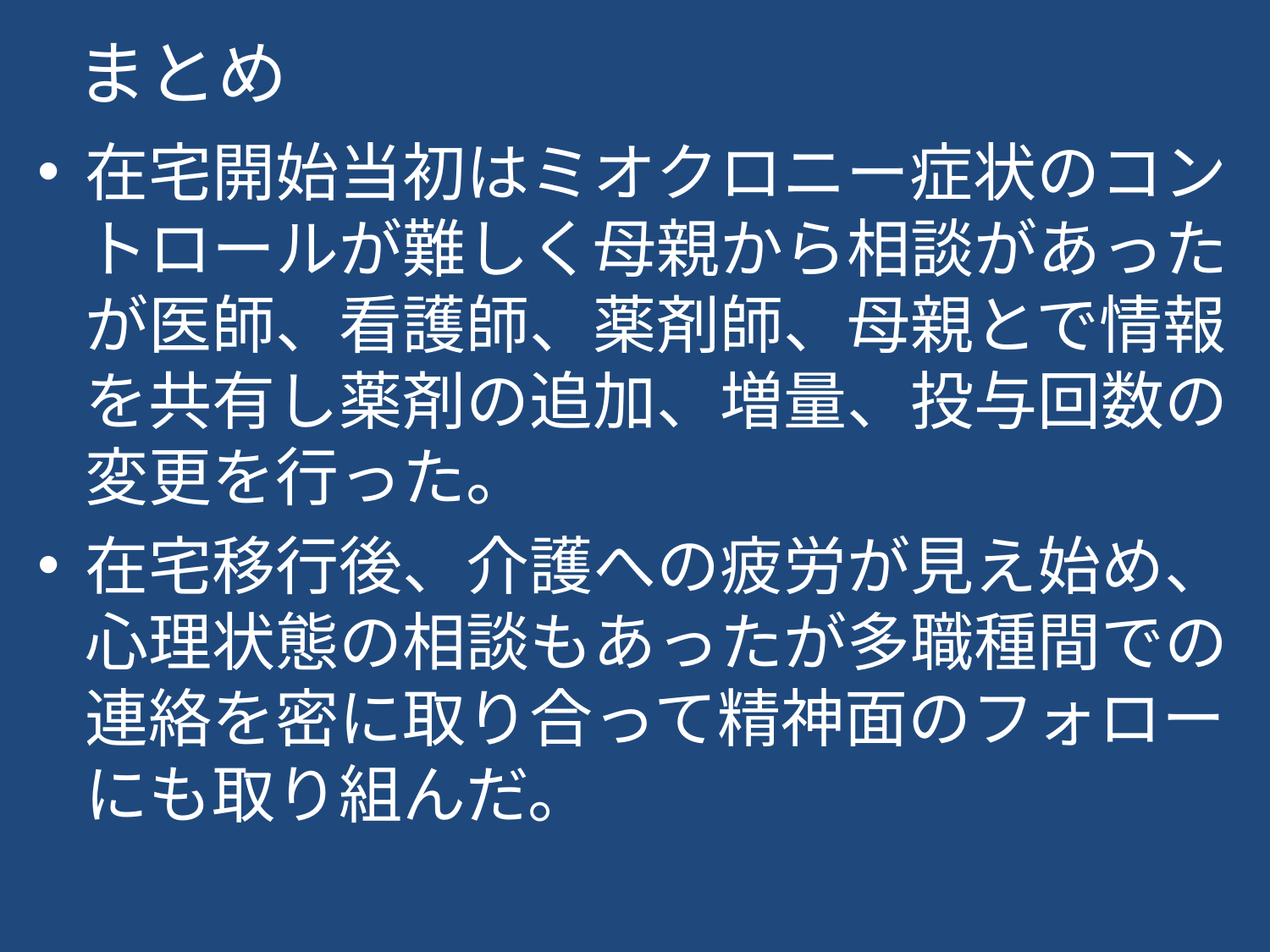

# まとめ
在宅開始当初はミオクロニー症状のコントロールが難しく母親から相談があったが医師、看護師、薬剤師、母親とで情報を共有し薬剤の追加、増量、投与回数の変更を行った。
在宅移行後、介護への疲労が見え始め、心理状態の相談もあったが多職種間での連絡を密に取り合って精神面のフォローにも取り組んだ。